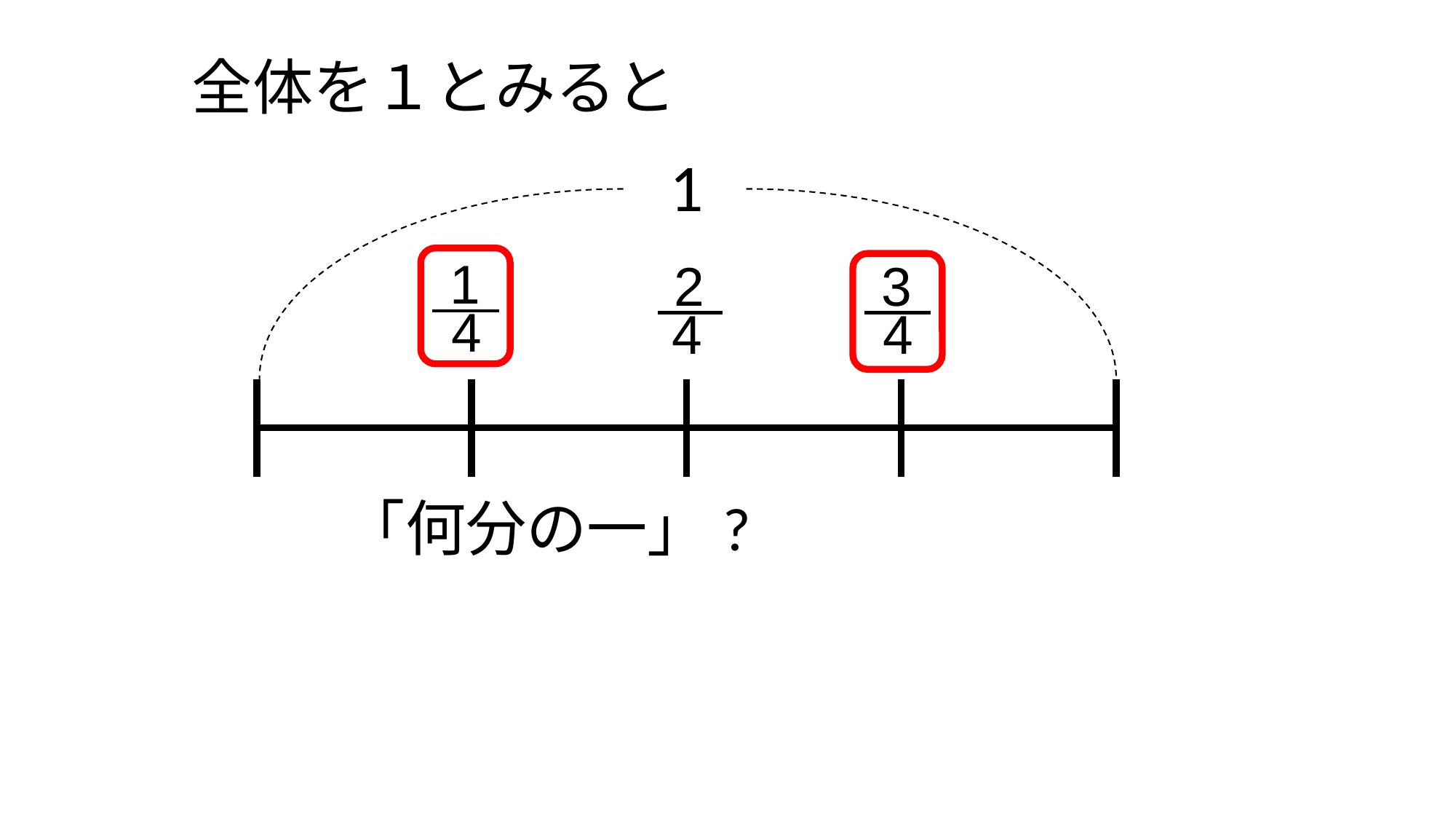

全体を１とみると
1

1
4
2
4
3
4

「何分の一」?